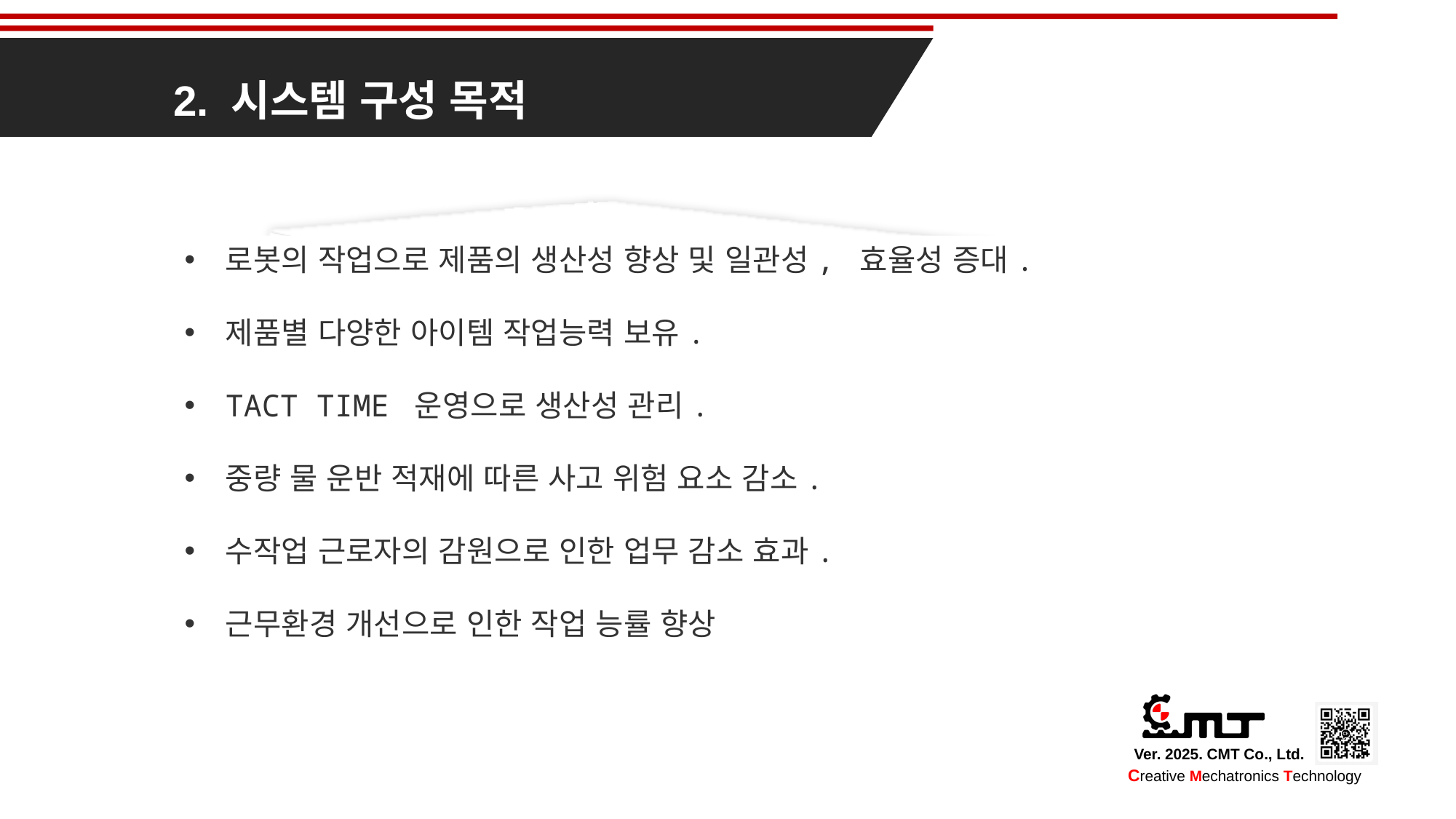

2. 시스템 구성 목적
로봇의 작업으로 제품의 생산성 향상 및 일관성, 효율성 증대.

제품별 다양한 아이템 작업능력 보유.

TACT TIME 운영으로 생산성 관리.

중량 물 운반 적재에 따른 사고 위험 요소 감소.

수작업 근로자의 감원으로 인한 업무 감소 효과.

근무환경 개선으로 인한 작업 능률 향상